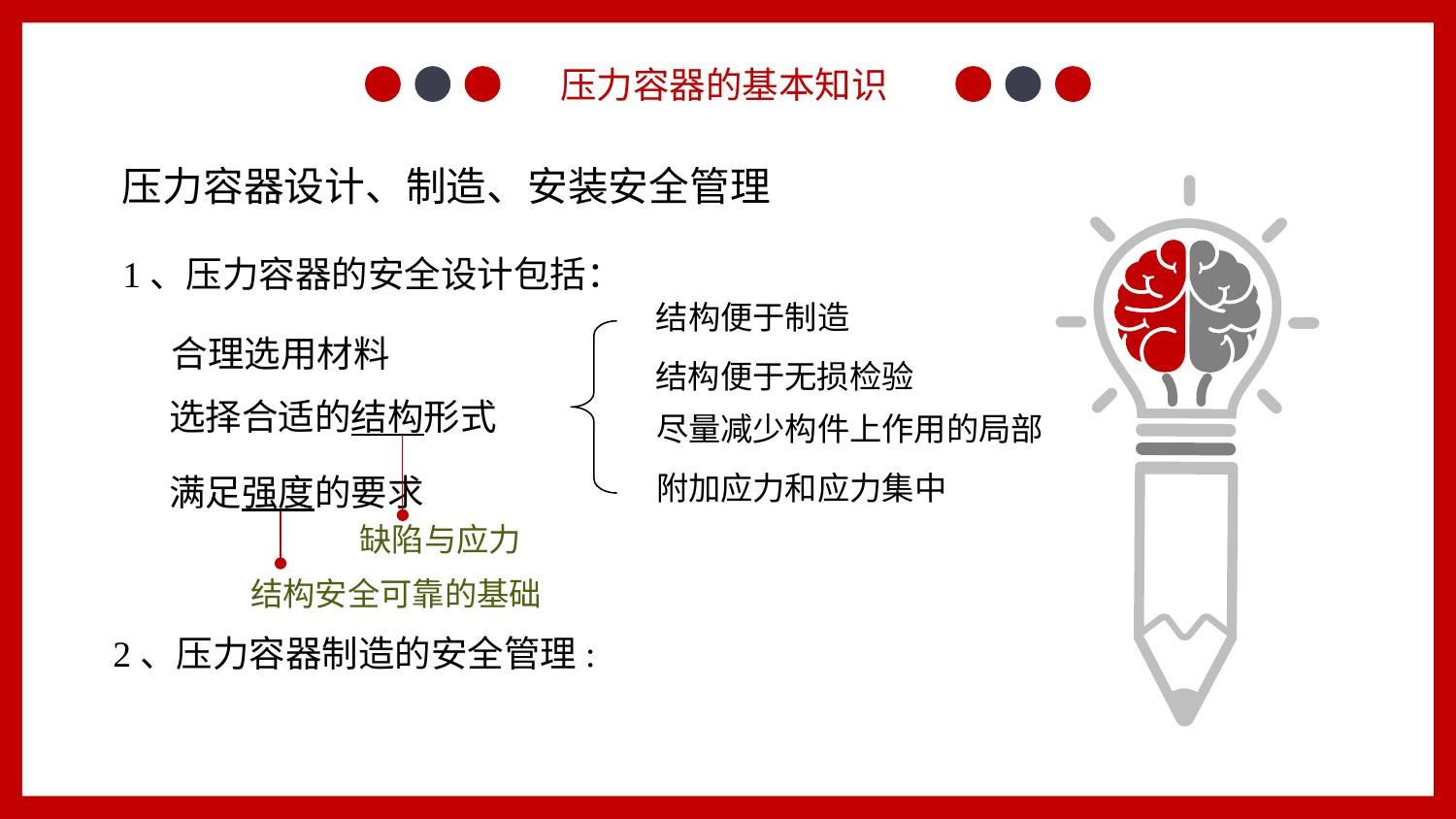

压力容器的基本知识

  压力容器设计、制造、安装安全管理
  1、压力容器的安全设计包括：
      合理选用材料
        选择合适的结构形式
        满足强度的要求

  2、压力容器制造的安全管理:

结构便于制造

结构便于无损检验
尽量减少构件上作用的局部
附加应力和应力集中
缺陷与应力
结构安全可靠的基础